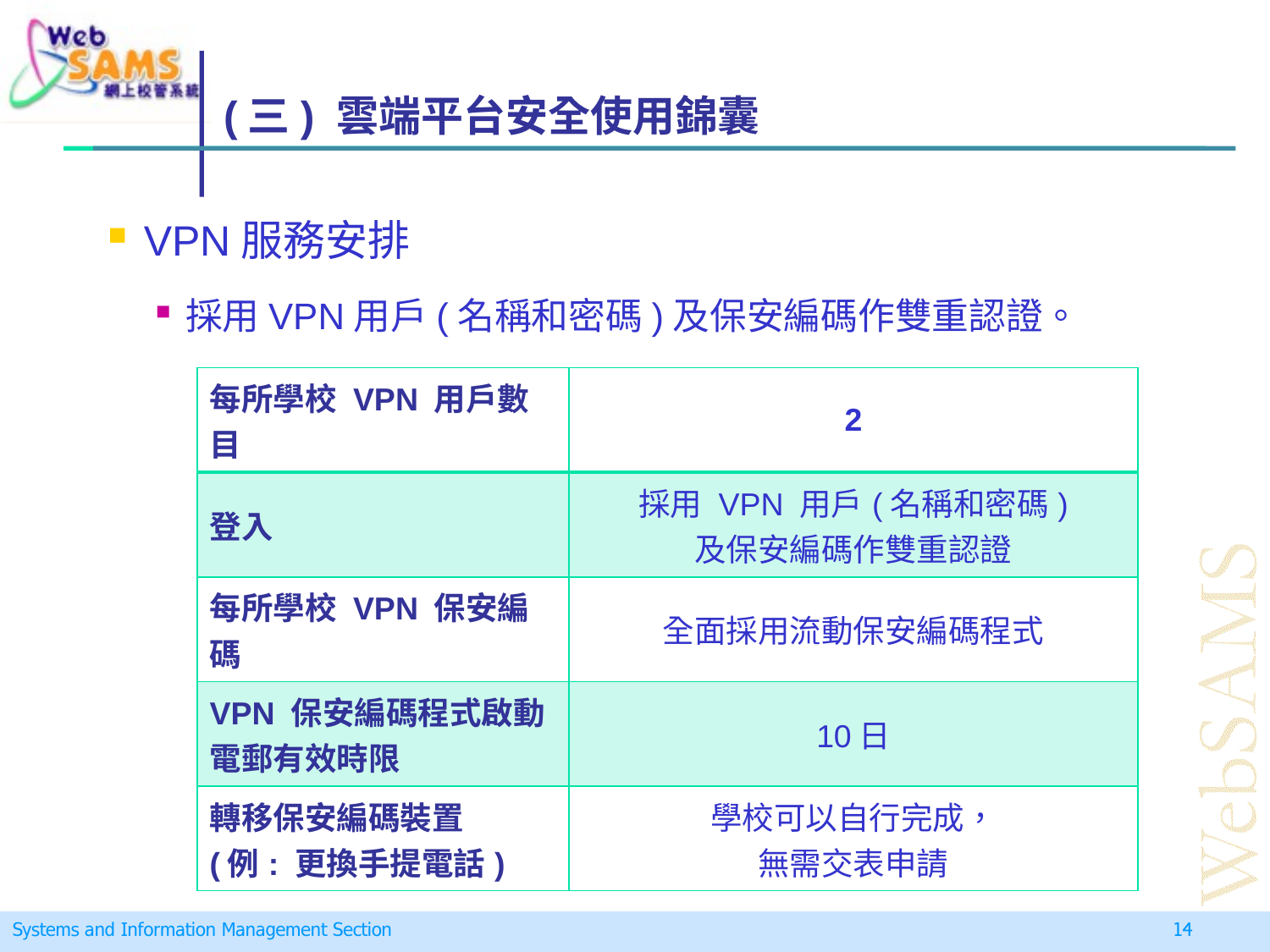

# (三) 雲端平台安全使用錦囊
VPN服務安排
採用VPN用戶(名稱和密碼)及保安編碼作雙重認證。

| 每所學校 VPN 用戶數目 | 2 |
| --- | --- |
| 登入 | 採用 VPN 用戶(名稱和密碼) 及保安編碼作雙重認證 |
| 每所學校 VPN 保安編碼 | 全面採用流動保安編碼程式 |
| VPN 保安編碼程式啟動電郵有效時限 | 10日 |
| 轉移保安編碼裝置 (例: 更換手提電話) | 學校可以自行完成， 無需交表申請 |